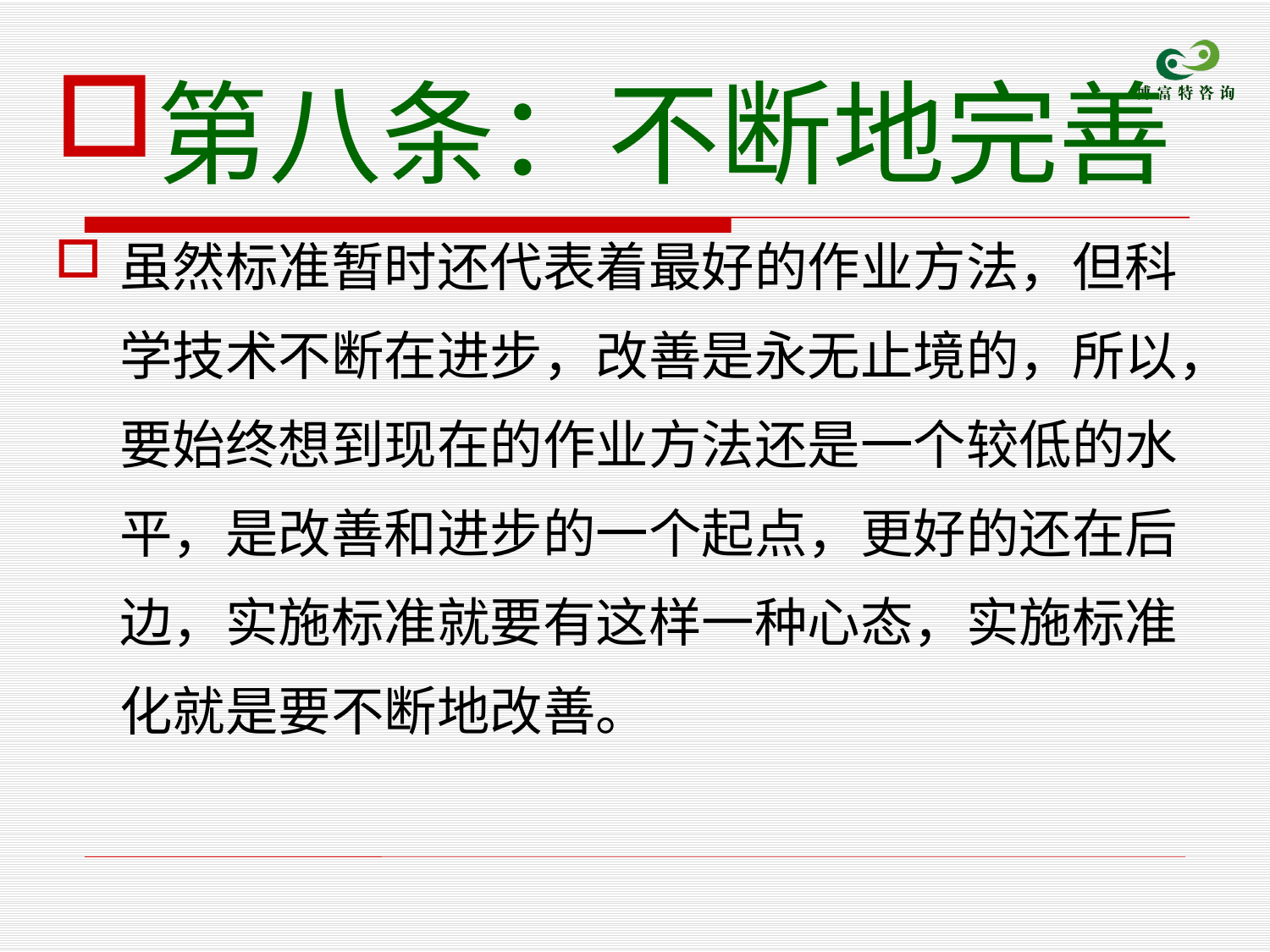

第八条：不断地完善
虽然标准暂时还代表着最好的作业方法，但科学技术不断在进步，改善是永无止境的，所以，要始终想到现在的作业方法还是一个较低的水平，是改善和进步的一个起点，更好的还在后边，实施标准就要有这样一种心态，实施标准化就是要不断地改善。
602